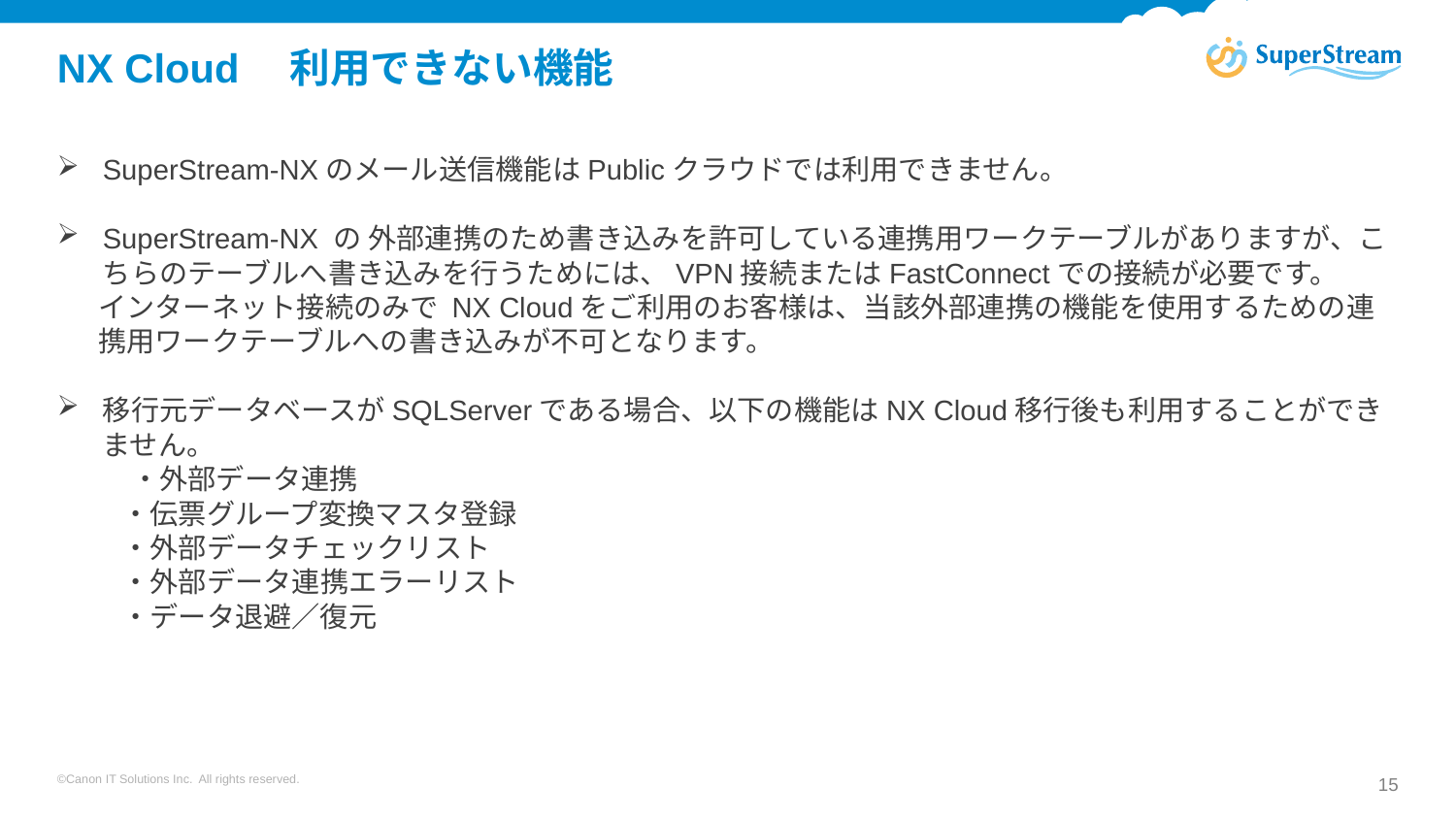

# NX Cloud　利用できない機能
SuperStream-NXのメール送信機能はPublicクラウドでは利用できません。

SuperStream-NX の 外部連携のため書き込みを許可している連携用ワークテーブルがありますが、こちらのテーブルへ書き込みを行うためには、VPN接続またはFastConnectでの接続が必要です。
　  インターネット接続のみで NX Cloudをご利用のお客様は、当該外部連携の機能を使用するための連
　  携用ワークテーブルへの書き込みが不可となります。

移行元データベースがSQLServerである場合、以下の機能はNX Cloud移行後も利用することができません。
　・外部データ連携
   ・伝票グループ変換マスタ登録
   ・外部データチェックリスト
   ・外部データ連携エラーリスト
   ・データ退避／復元

©Canon IT Solutions Inc.  All rights reserved.
15